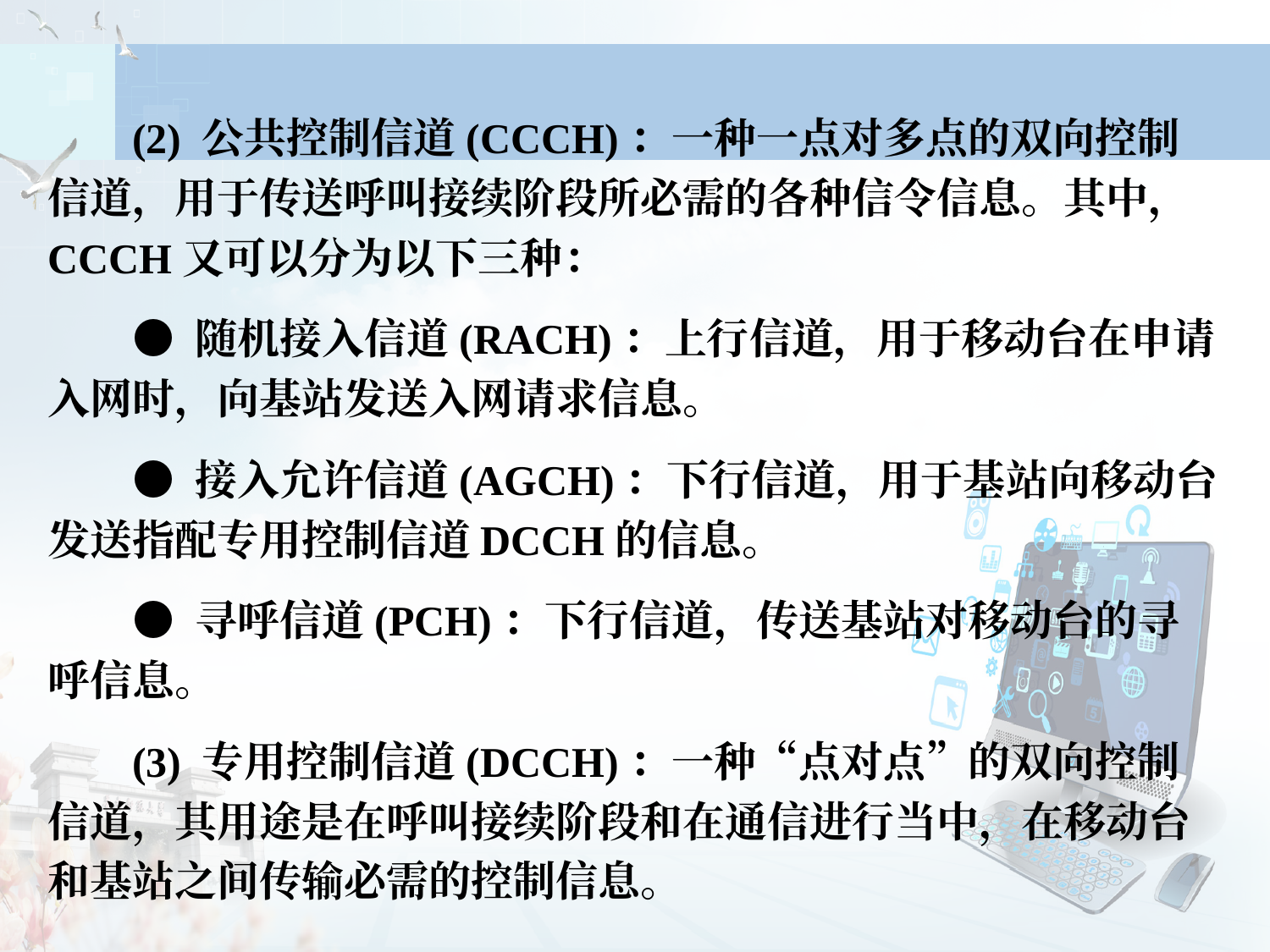

(2) 公共控制信道(CCCH)：一种一点对多点的双向控制信道，用于传送呼叫接续阶段所必需的各种信令信息。其中，CCCH又可以分为以下三种：
        ● 随机接入信道(RACH)：上行信道，用于移动台在申请入网时，向基站发送入网请求信息。
        ● 接入允许信道(AGCH)：下行信道，用于基站向移动台发送指配专用控制信道DCCH的信息。
        ● 寻呼信道(PCH)：下行信道，传送基站对移动台的寻呼信息。
        (3) 专用控制信道(DCCH)：一种“点对点”的双向控制信道，其用途是在呼叫接续阶段和在通信进行当中，在移动台和基站之间传输必需的控制信息。